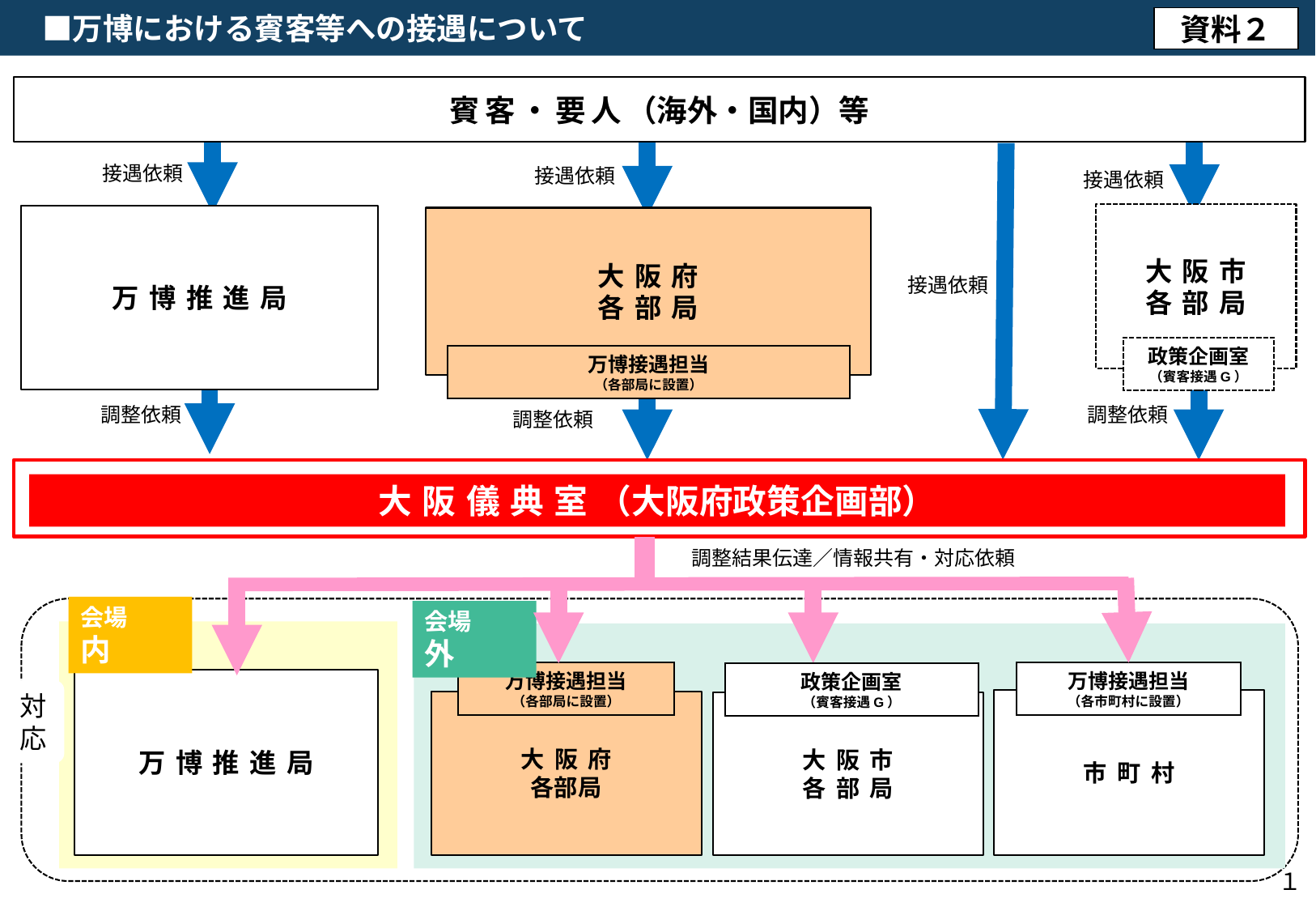

■万博における賓客等への接遇について
資料２
賓客・要人（海外・国内）等
接遇依頼
接遇依頼
接遇依頼
大阪市
各部局
万博推進局
大阪府
各部局
万博接遇担当
（各部局に設置）
接遇依頼
政策企画室
（賓客接遇G）
調整依頼
調整依頼
調整依頼

大阪儀典室（大阪府政策企画部）
調整結果伝達／情報共有・対応依頼
会場　内

会場　外

万博接遇担当
（各部局に設置）
大阪府
各部局
万博接遇担当
（各市町村に設置）

市町村

政策企画室
（賓客接遇G）

大阪市
各部局

万博推進局
対応
１